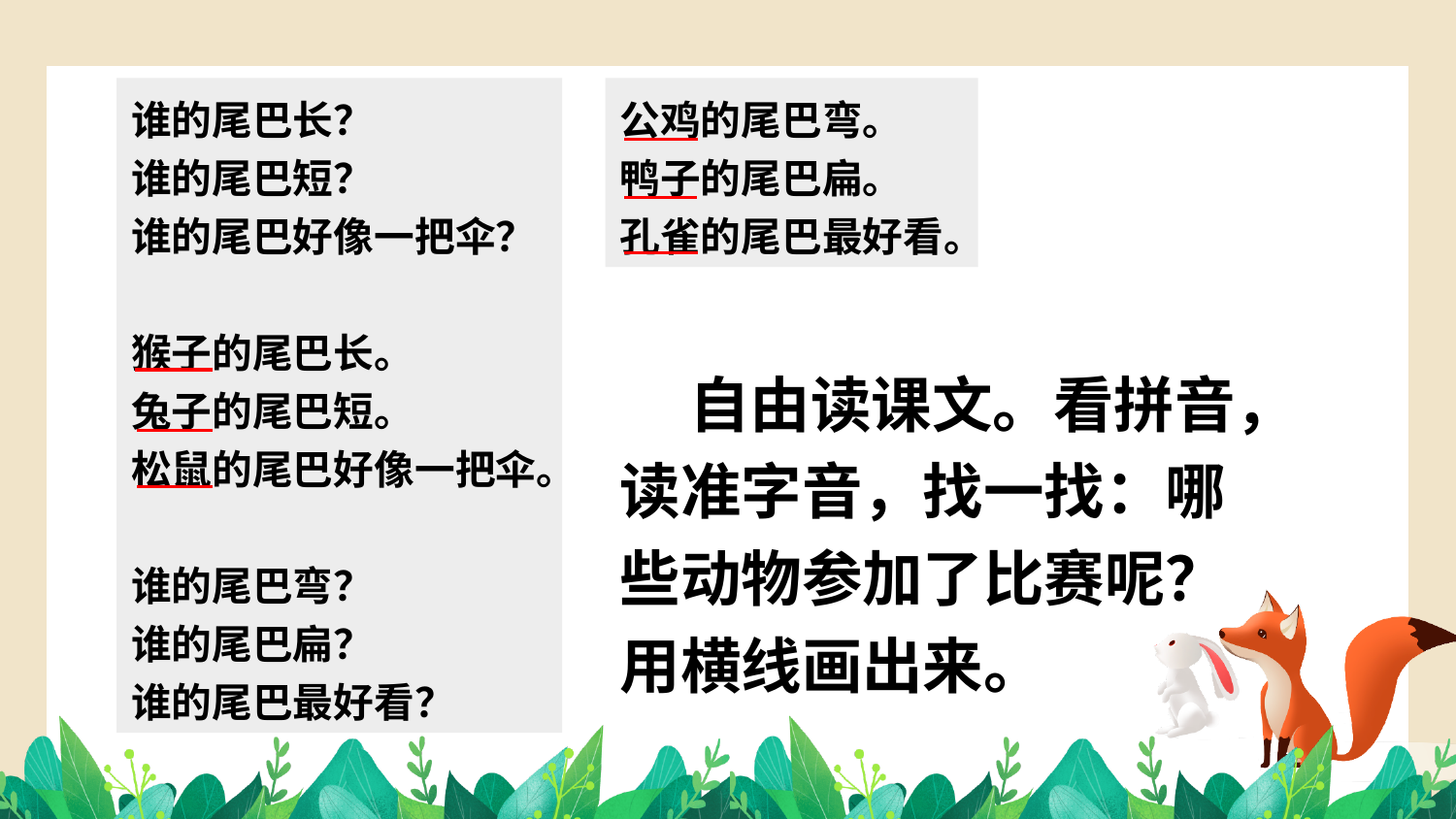

谁的尾巴长？
谁的尾巴短？
谁的尾巴好像一把伞？

猴子的尾巴长。
兔子的尾巴短。
松鼠的尾巴好像一把伞。

谁的尾巴弯？
谁的尾巴扁？
谁的尾巴最好看？
公鸡的尾巴弯。
鸭子的尾巴扁。
孔雀的尾巴最好看。
    自由读课文。看拼音，读准字音，找一找：哪些动物参加了比赛呢？用横线画出来。